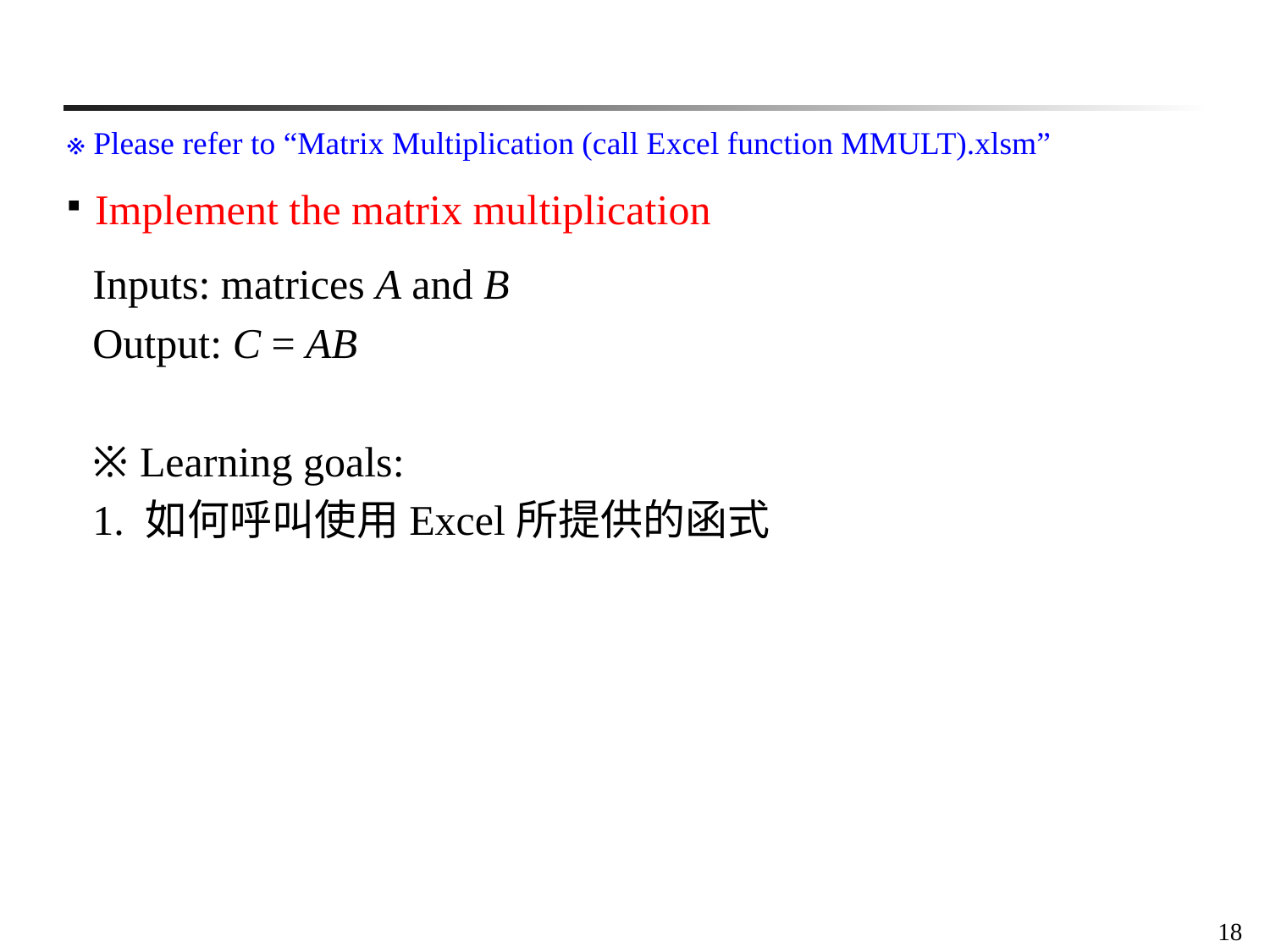

※ Please refer to “Matrix Multiplication (call Excel function MMULT).xlsm”
Implement the matrix multiplication
Inputs: matrices A and B
Output: C = AB

※ Learning goals:
1. 如何呼叫使用Excel所提供的函式
18